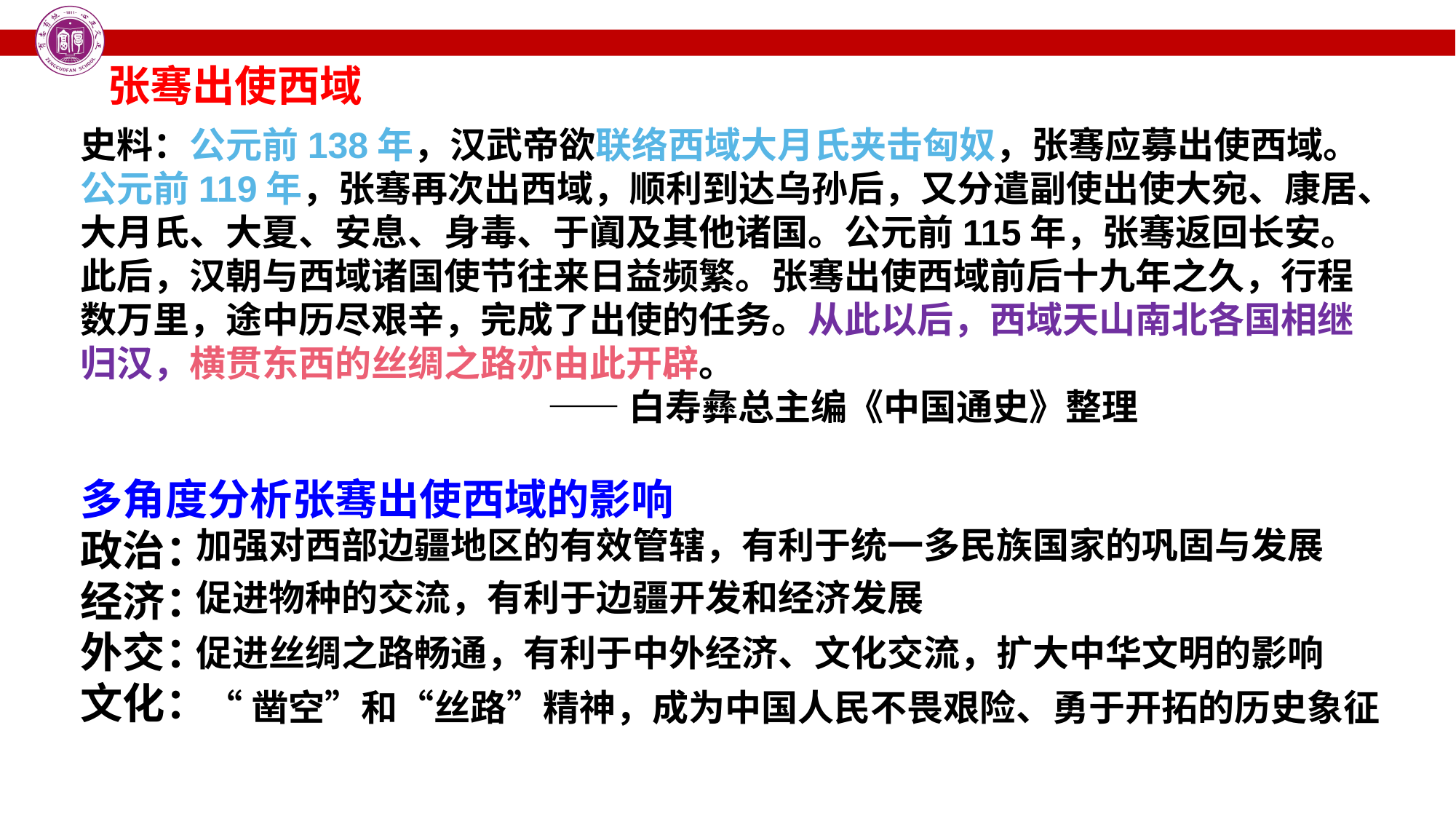

张骞出使西域
史料：公元前138年，汉武帝欲联络西域大月氏夹击匈奴，张骞应募出使西域。公元前119年，张骞再次出西域，顺利到达乌孙后，又分遣副使出使大宛、康居、大月氏、大夏、安息、身毒、于阗及其他诸国。公元前115年，张骞返回长安。此后，汉朝与西域诸国使节往来日益频繁。张骞出使西域前后十九年之久，行程数万里，途中历尽艰辛，完成了出使的任务。从此以后，西域天山南北各国相继归汉，横贯东西的丝绸之路亦由此开辟。
                                                         ——白寿彝总主编《中国通史》整理
多角度分析张骞出使西域的影响
政治：
经济：
外交：
文化：
加强对西部边疆地区的有效管辖，有利于统一多民族国家的巩固与发展
促进物种的交流，有利于边疆开发和经济发展
促进丝绸之路畅通，有利于中外经济、文化交流，扩大中华文明的影响
“凿空”和“丝路”精神，成为中国人民不畏艰险、勇于开拓的历史象征